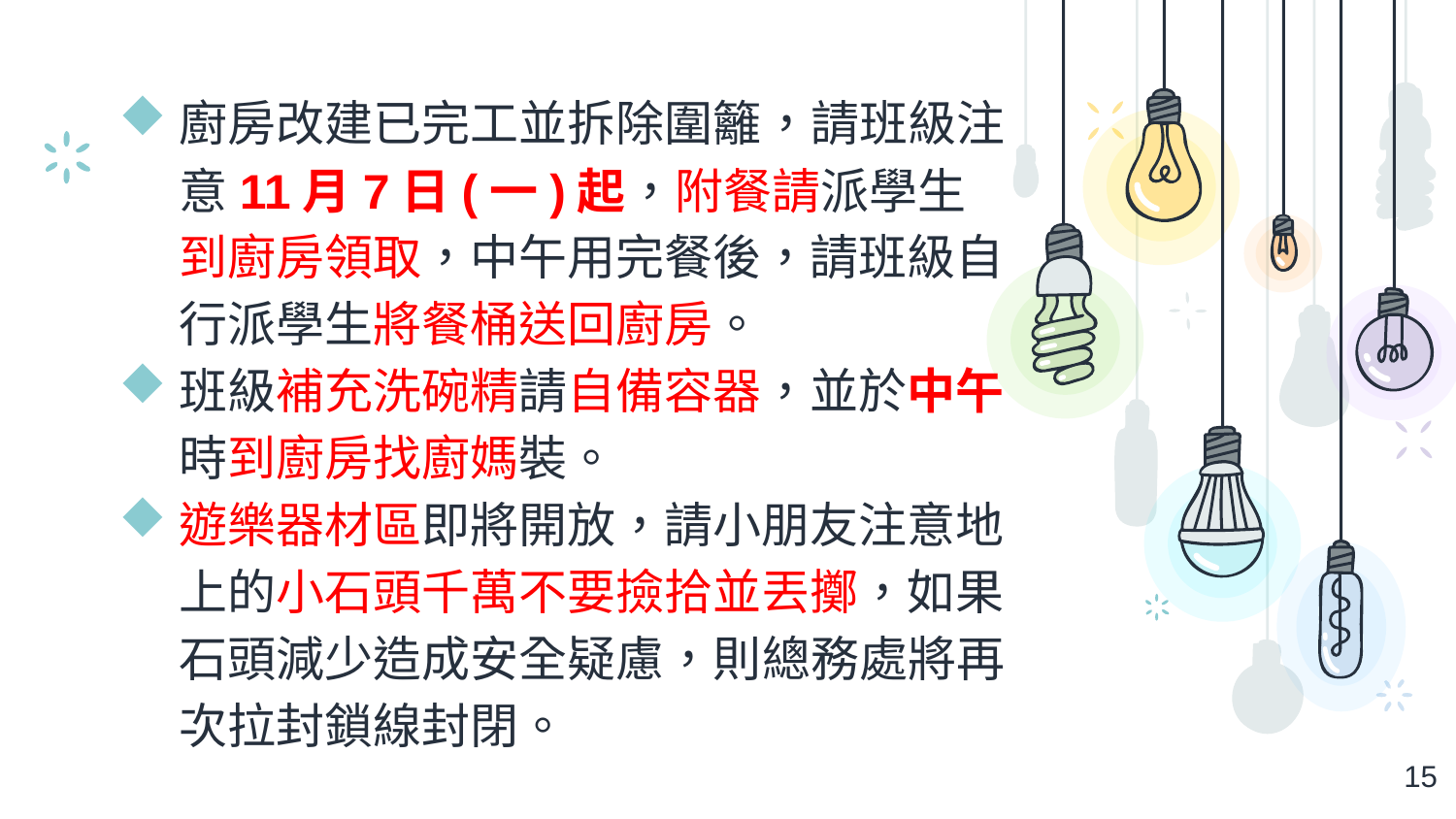

廚房改建已完工並拆除圍籬，請班級注意11月7日(一)起，附餐請派學生到廚房領取，中午用完餐後，請班級自行派學生將餐桶送回廚房。
班級補充洗碗精請自備容器，並於中午時到廚房找廚媽裝。
遊樂器材區即將開放，請小朋友注意地上的小石頭千萬不要撿拾並丟擲，如果石頭減少造成安全疑慮，則總務處將再次拉封鎖線封閉。
15